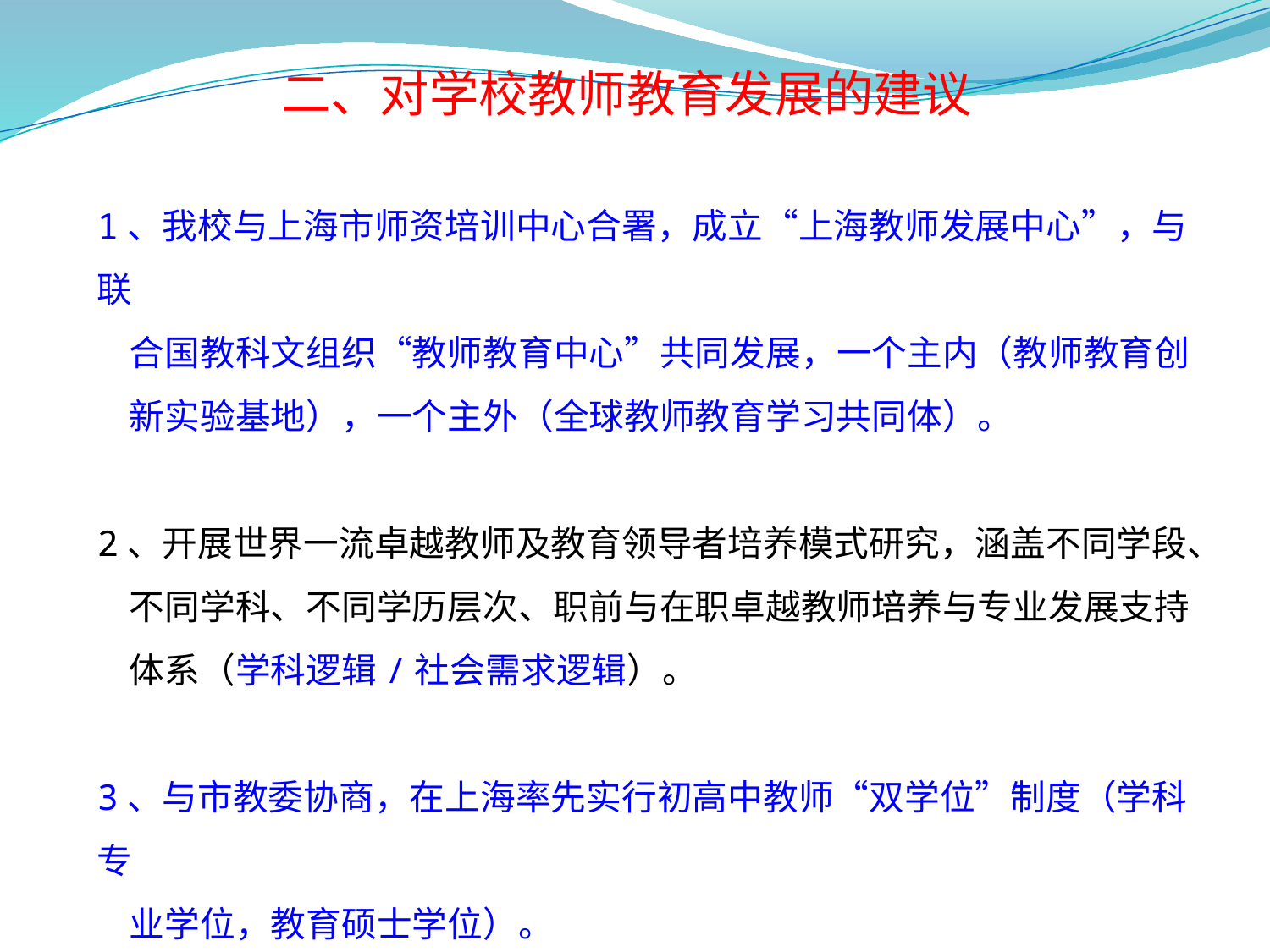

二、对学校教师教育发展的建议
1、我校与上海市师资培训中心合署，成立“上海教师发展中心”，与联
   合国教科文组织“教师教育中心”共同发展，一个主内（教师教育创
   新实验基地），一个主外（全球教师教育学习共同体）。

2、开展世界一流卓越教师及教育领导者培养模式研究，涵盖不同学段、
   不同学科、不同学历层次、职前与在职卓越教师培养与专业发展支持
   体系（学科逻辑/社会需求逻辑）。

3、与市教委协商，在上海率先实行初高中教师“双学位”制度（学科专
   业学位，教育硕士学位）。